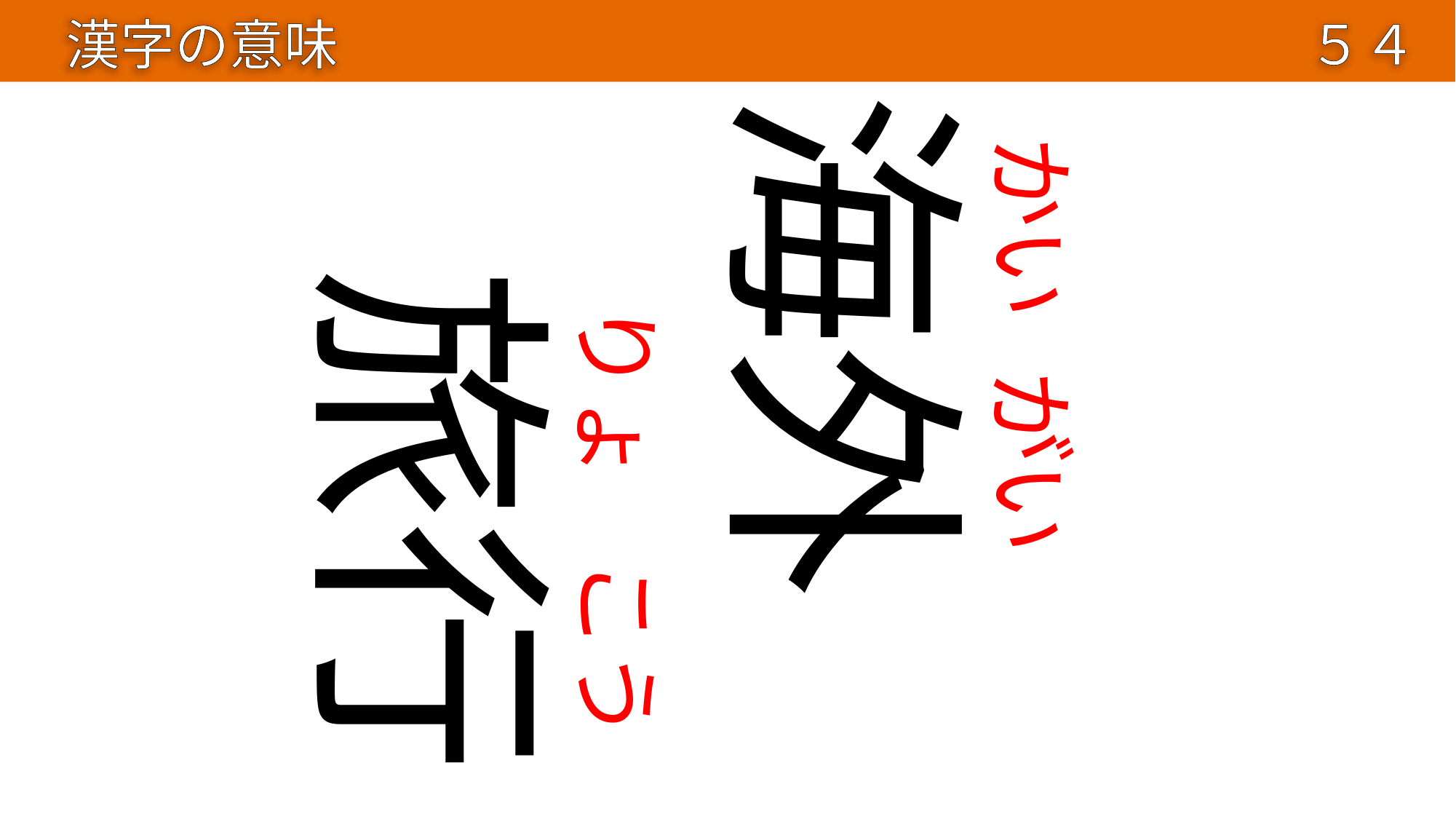

漢字の意味
５４
海外
かい
旅行
りょ
がい
こう